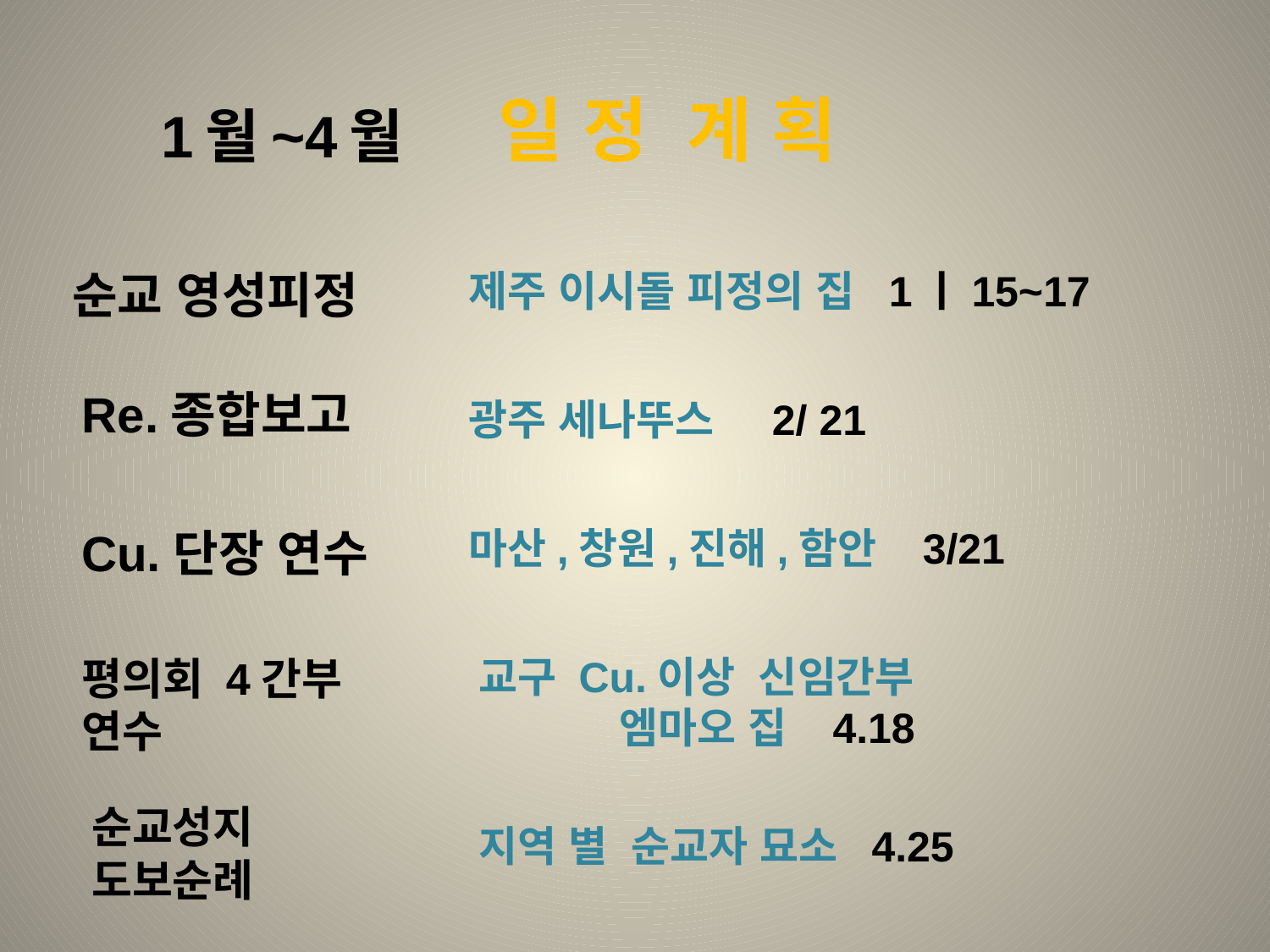

# 1월~4월
일 정  계 획
순교 영성피정
제주 이시돌 피정의 집  1ㅣ15~17
Re.종합보고
광주 세나뚜스    2/ 21
Cu.단장 연수
마산,창원,진해,함안   3/21
평의회 4간부
연수
교구 Cu.이상  신임간부
           엠마오 집   4.18
순교성지
도보순례
지역 별  순교자 묘소  4.25